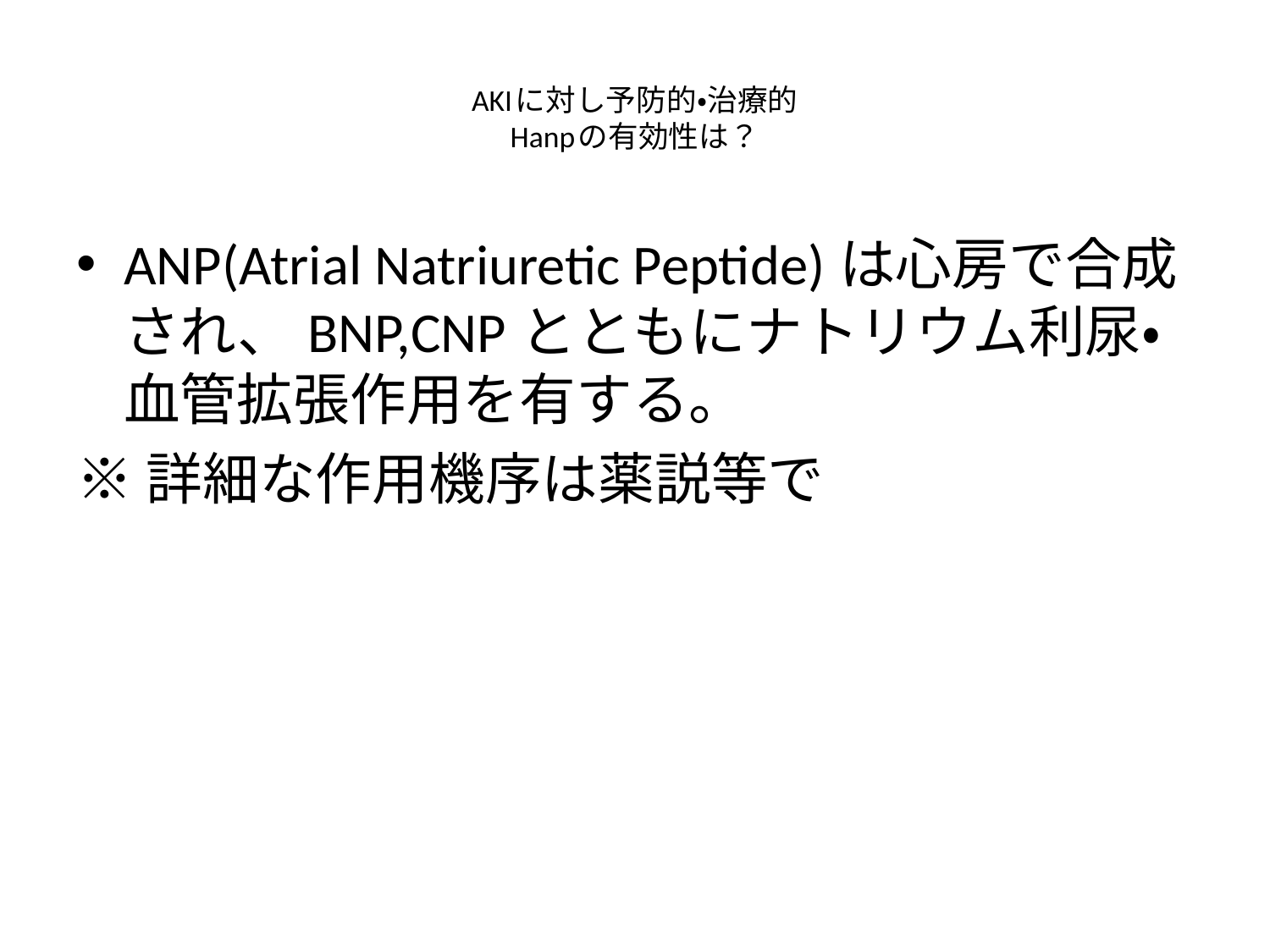

# AKIに対し予防的・治療的 Hanpの有効性は？
ANP(Atrial Natriuretic Peptide)は心房で合成され、BNP,CNPとともにナトリウム利尿・血管拡張作用を有する。
※詳細な作用機序は薬説等で